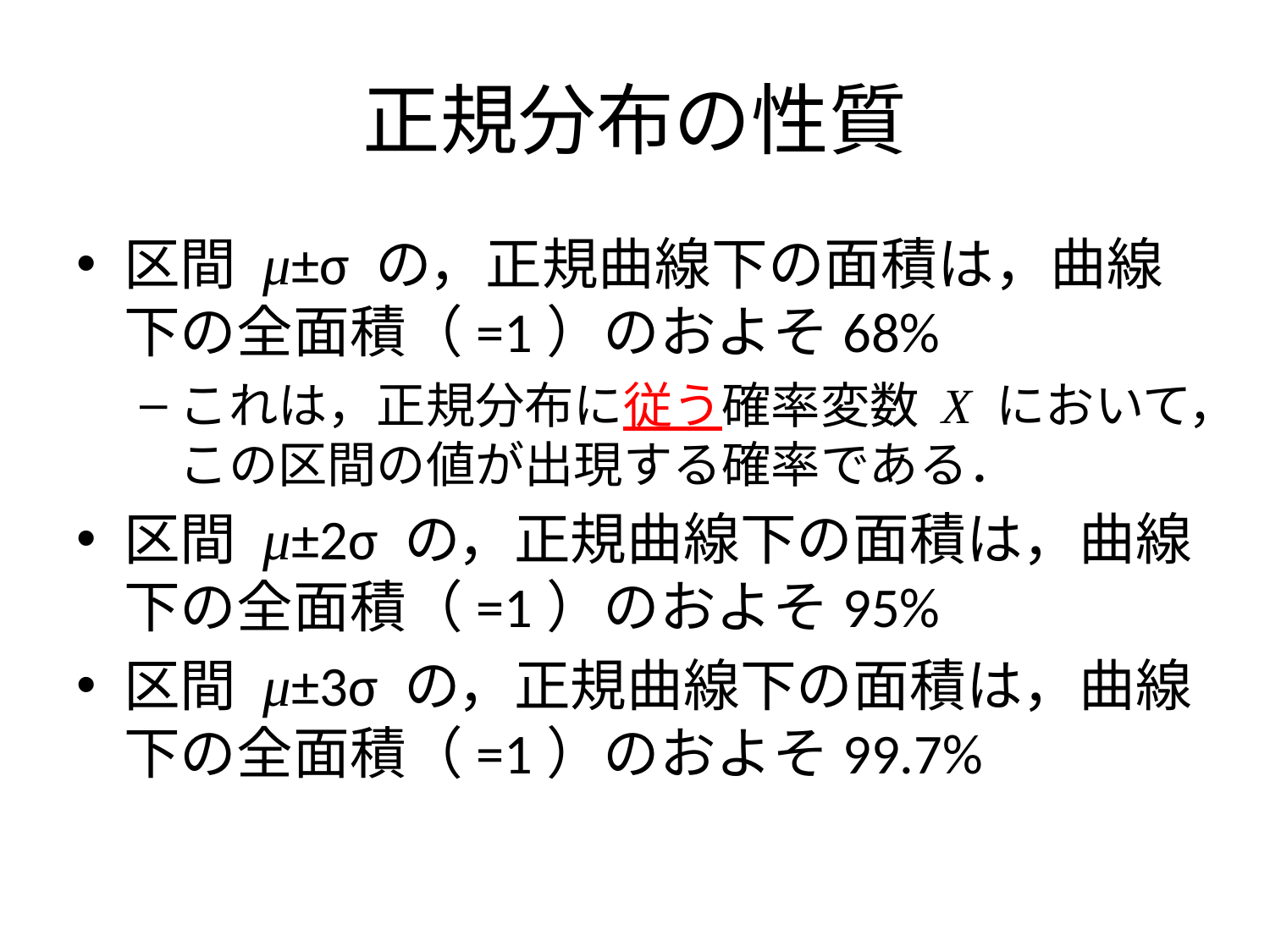

# 正規分布の性質
区間 μ±σ の，正規曲線下の面積は，曲線下の全面積（=1）のおよそ68%
これは，正規分布に従う確率変数 X において，この区間の値が出現する確率である．
区間 μ±2σ の，正規曲線下の面積は，曲線下の全面積（=1）のおよそ95%
区間 μ±3σ の，正規曲線下の面積は，曲線下の全面積（=1）のおよそ99.7%